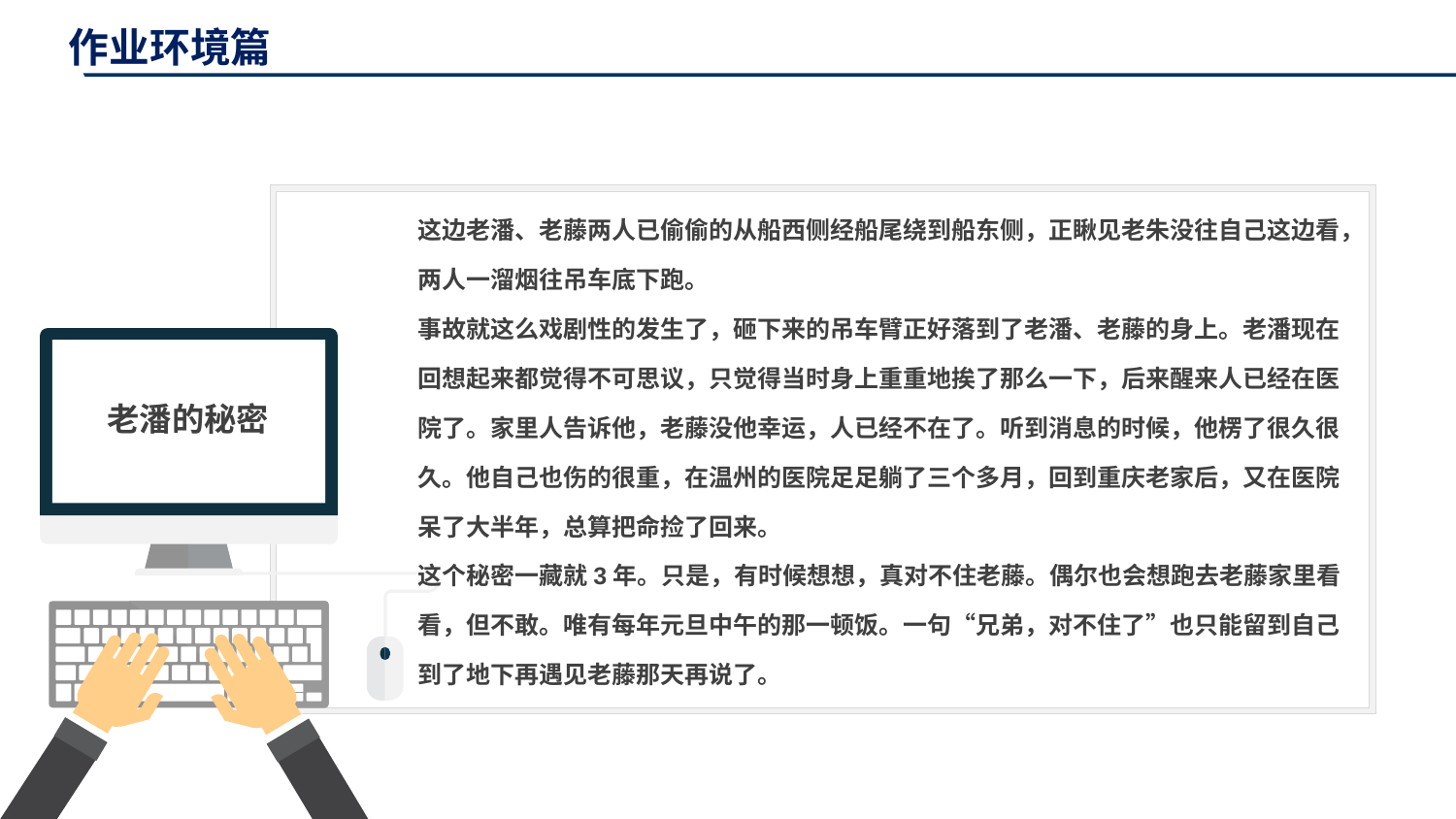

作业环境篇

这边老潘、老藤两人已偷偷的从船西侧经船尾绕到船东侧，正瞅见老朱没往自己这边看，两人一溜烟往吊车底下跑。
事故就这么戏剧性的发生了，砸下来的吊车臂正好落到了老潘、老藤的身上。老潘现在回想起来都觉得不可思议，只觉得当时身上重重地挨了那么一下，后来醒来人已经在医院了。家里人告诉他，老藤没他幸运，人已经不在了。听到消息的时候，他楞了很久很久。他自己也伤的很重，在温州的医院足足躺了三个多月，回到重庆老家后，又在医院呆了大半年，总算把命捡了回来。
这个秘密一藏就3年。只是，有时候想想，真对不住老藤。偶尔也会想跑去老藤家里看看，但不敢。唯有每年元旦中午的那一顿饭。一句“兄弟，对不住了”也只能留到自己到了地下再遇见老藤那天再说了。

老潘的秘密